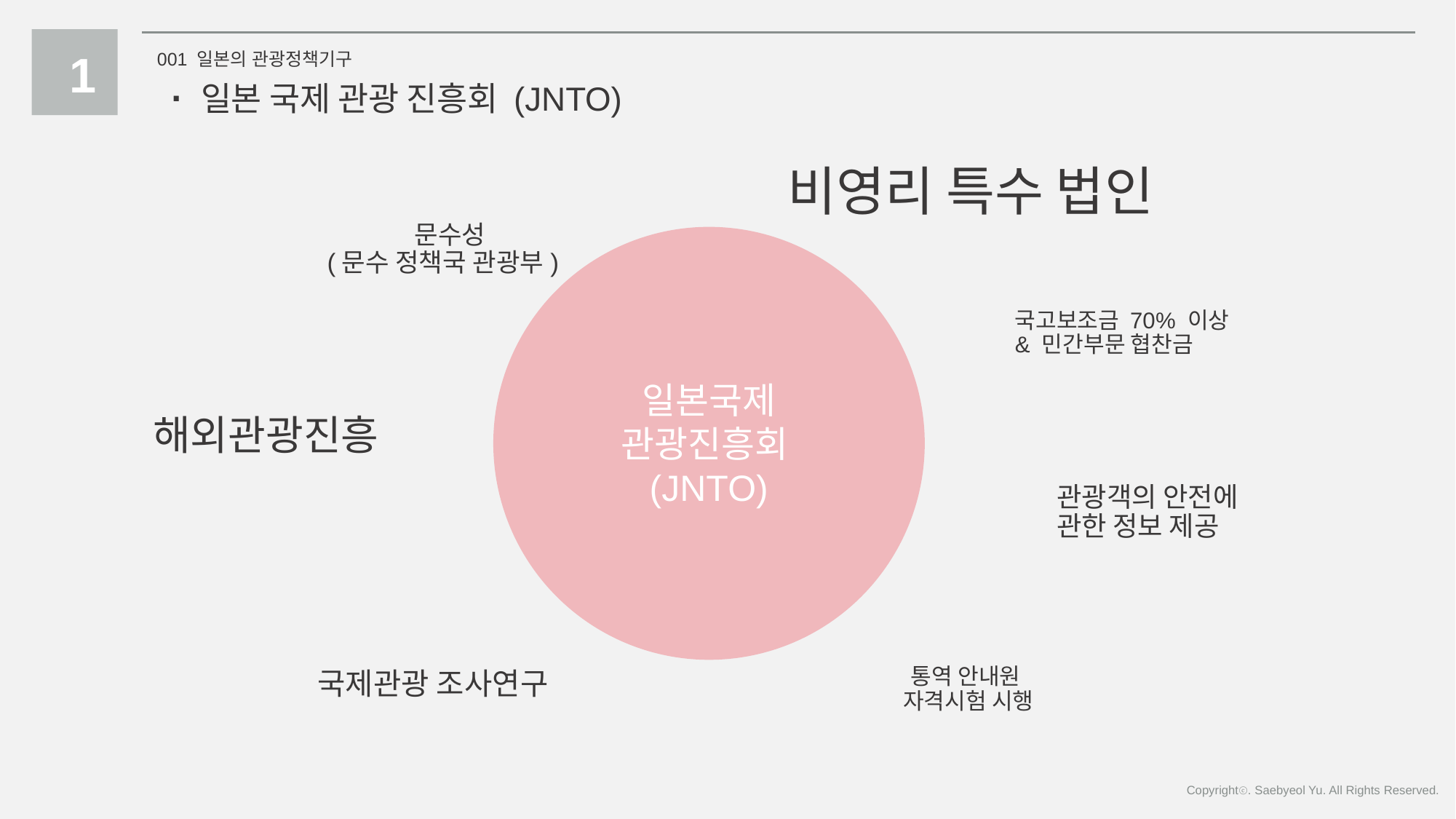

1
001 일본의 관광정책기구
· 일본 국제 관광 진흥회 (JNTO)
비영리 특수 법인
문수성
(문수 정책국 관광부)
일본국제
관광진흥회(JNTO)
국고보조금 70% 이상
& 민간부문 협찬금
해외관광진흥
관광객의 안전에
관한 정보 제공
통역 안내원
자격시험 시행
국제관광 조사연구